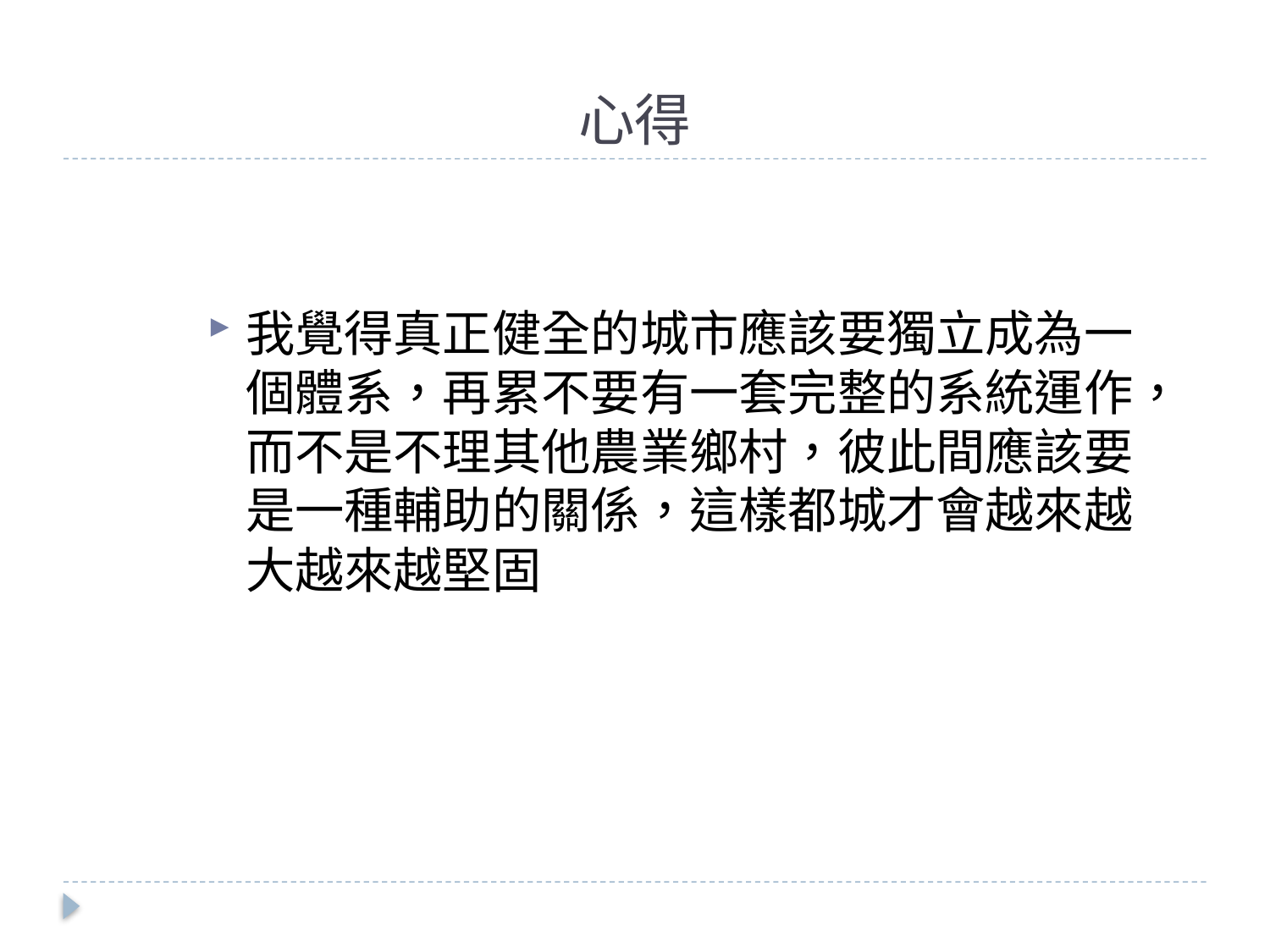

# 心得
我覺得真正健全的城市應該要獨立成為一個體系，再累不要有一套完整的系統運作，而不是不理其他農業鄉村，彼此間應該要是一種輔助的關係，這樣都城才會越來越大越來越堅固